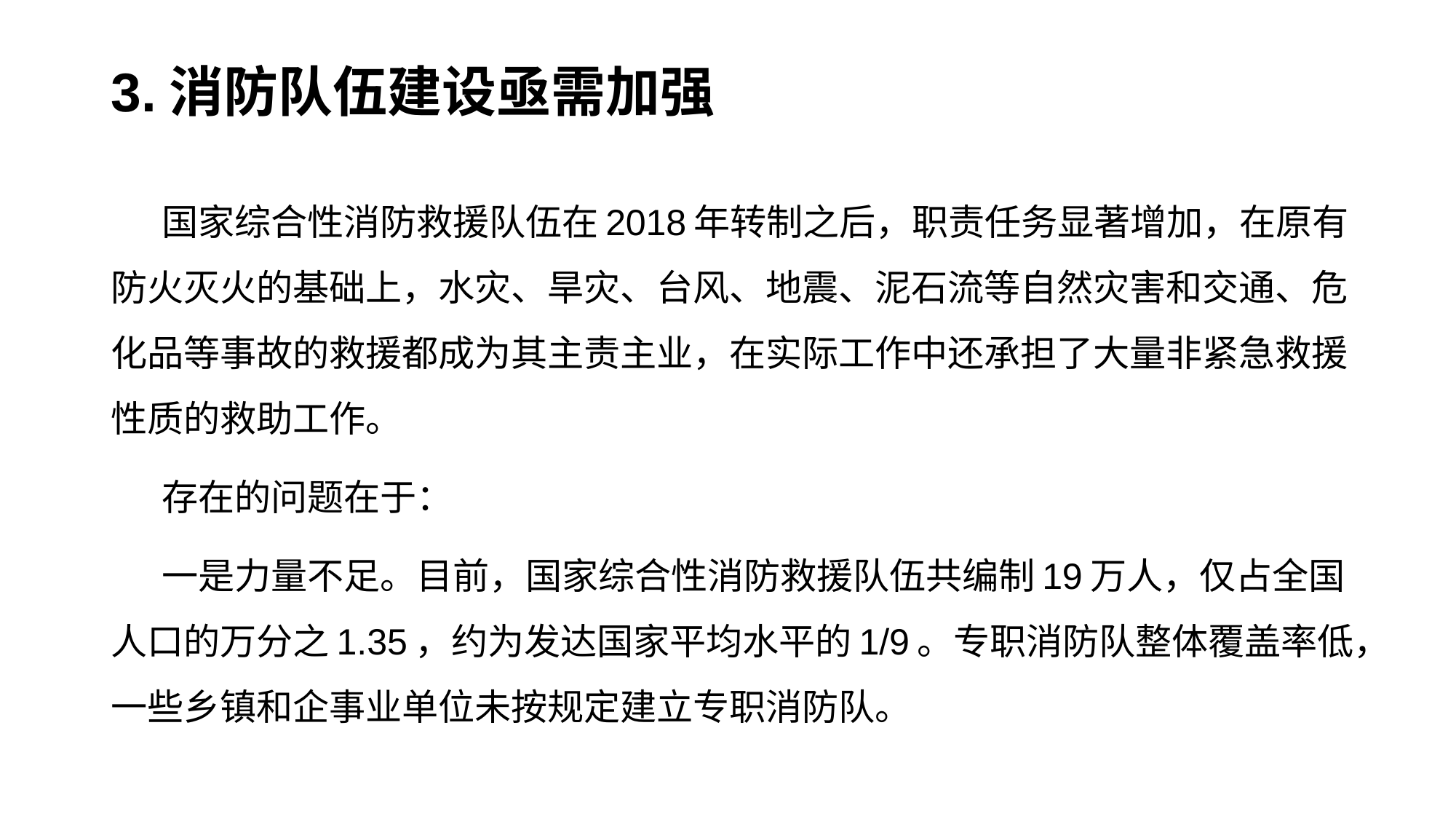

# 3.消防队伍建设亟需加强
国家综合性消防救援队伍在2018年转制之后，职责任务显著增加，在原有防火灭火的基础上，水灾、旱灾、台风、地震、泥石流等自然灾害和交通、危化品等事故的救援都成为其主责主业，在实际工作中还承担了大量非紧急救援性质的救助工作。
存在的问题在于：
一是力量不足。目前，国家综合性消防救援队伍共编制19万人，仅占全国人口的万分之1.35，约为发达国家平均水平的1/9。专职消防队整体覆盖率低，一些乡镇和企事业单位未按规定建立专职消防队。